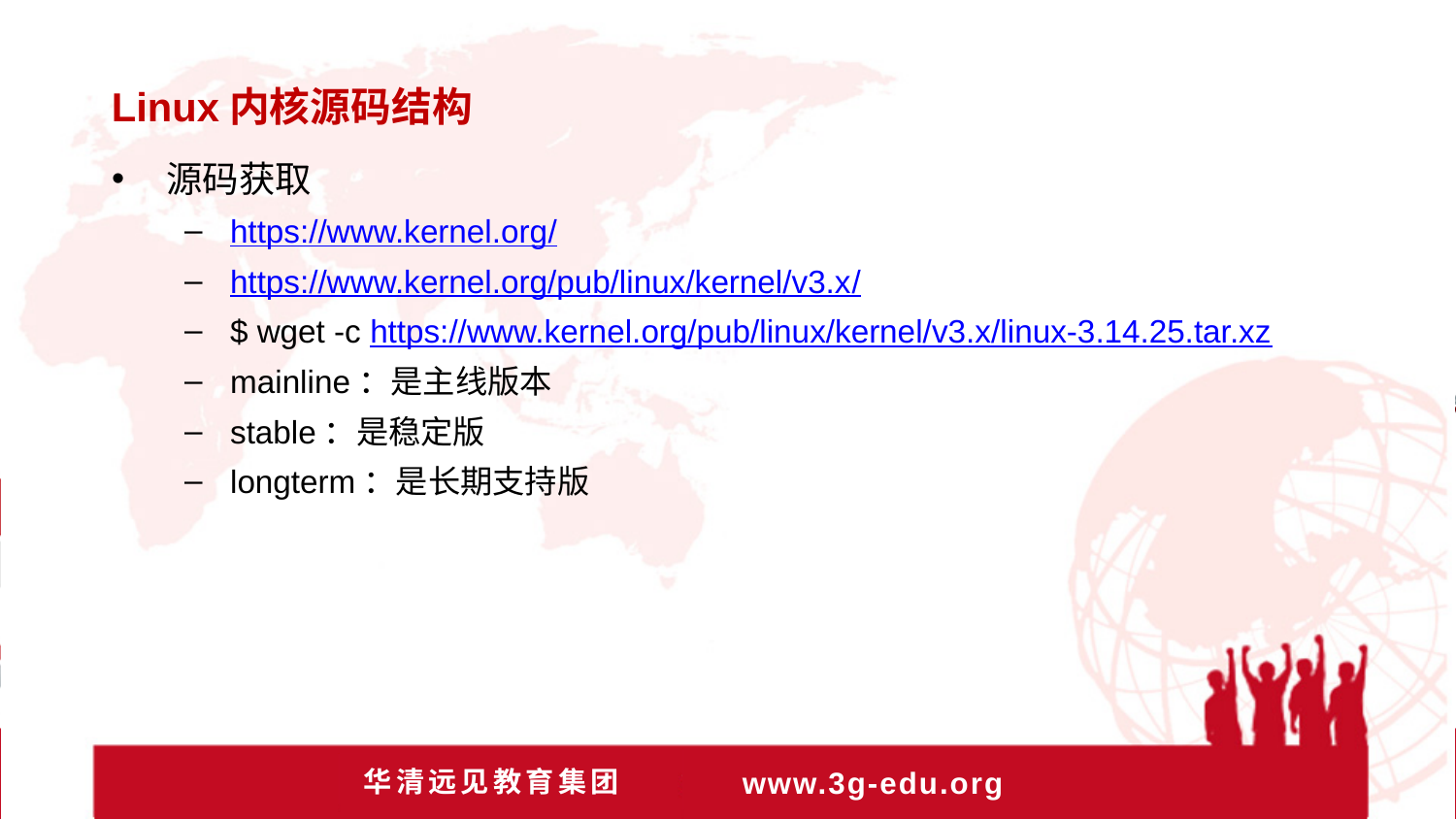

Linux内核源码结构
源码获取
https://www.kernel.org/
https://www.kernel.org/pub/linux/kernel/v3.x/
$ wget -c https://www.kernel.org/pub/linux/kernel/v3.x/linux-3.14.25.tar.xz
mainline：是主线版本
stable：是稳定版
longterm：是长期支持版